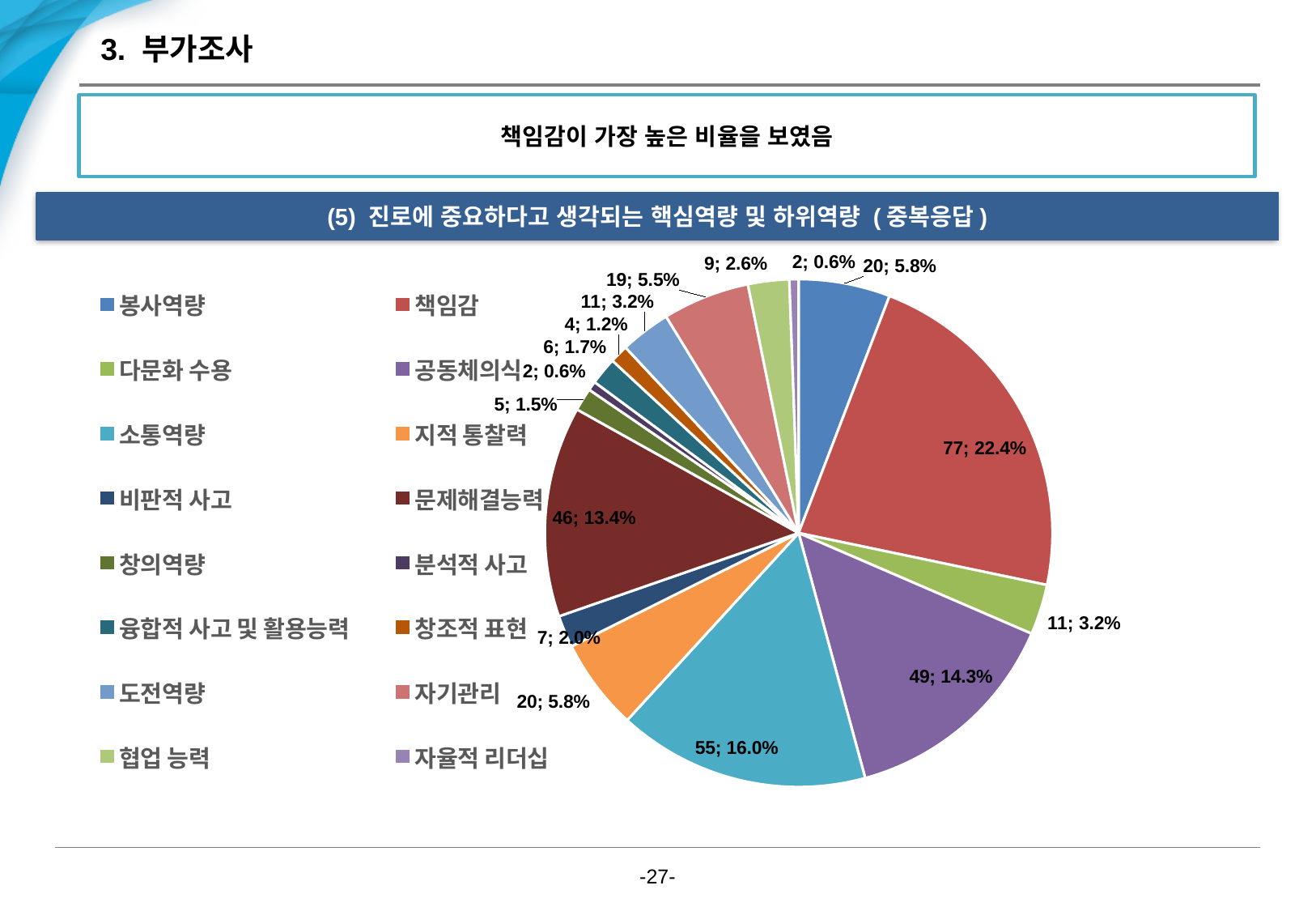

# 3. 부가조사

책임감이 가장 높은 비율을 보였음
(5) 진로에 중요하다고 생각되는 핵심역량 및 하위역량 (중복응답)

### Chart

| Category | 판매 |
|---|---|
| 봉사역량 | 20.0 |
| 책임감 | 77.0 |
| 다문화 수용 | 11.0 |
| 공동체의식 | 49.0 |
| 소통역량 | 55.0 |
| 지적 통찰력 | 20.0 |
| 비판적 사고 | 7.0 |
| 문제해결능력 | 46.0 |
| 창의역량 | 5.0 |
| 분석적 사고 | 2.0 |
| 융합적 사고 및 활용능력 | 6.0 |
| 창조적 표현 | 4.0 |
| 도전역량 | 11.0 |
| 자기관리 | 19.0 |
| 협업 능력 | 9.0 |
| 자율적 리더십 | 2.0 |
-27-